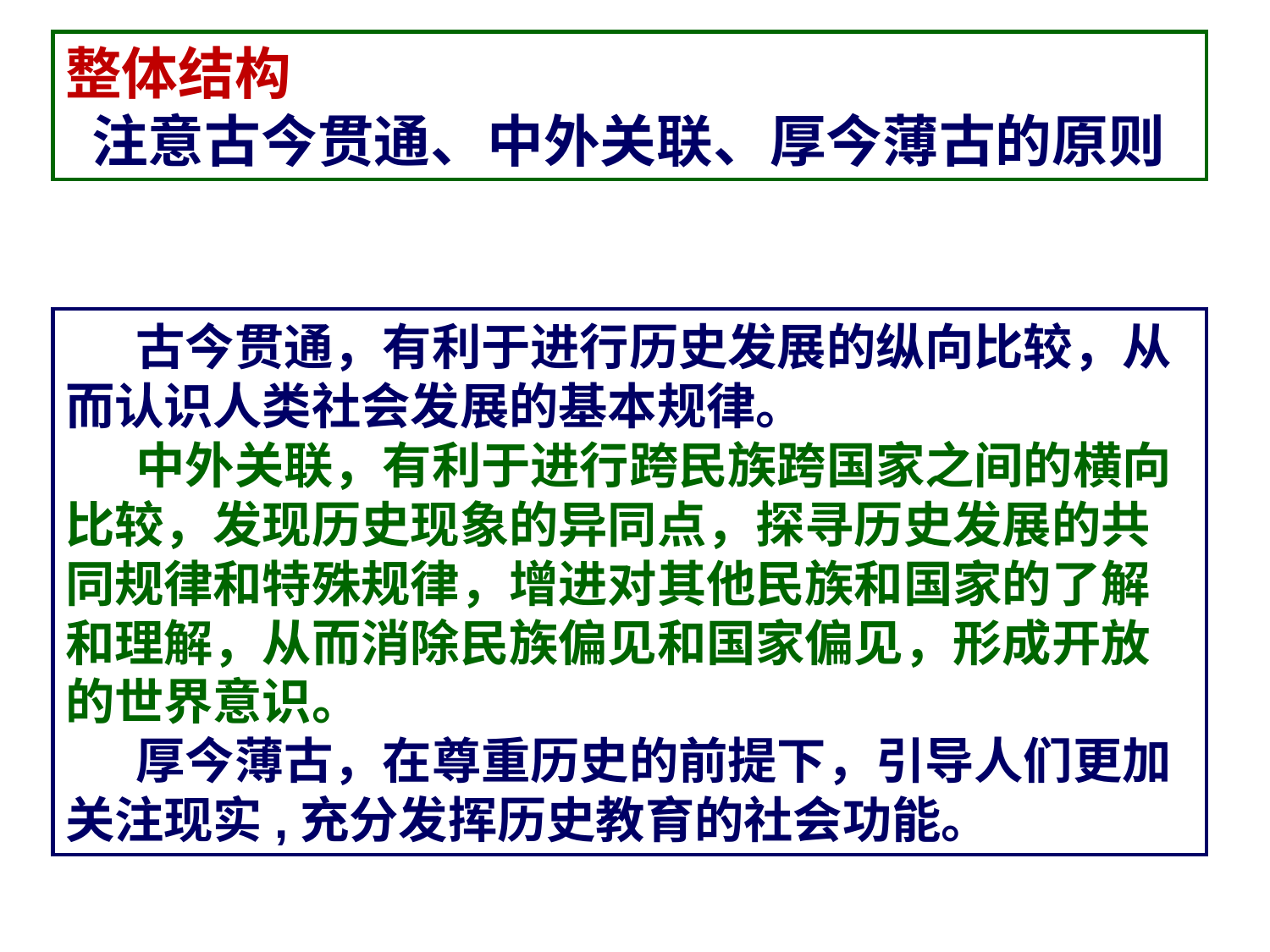

整体结构
 注意古今贯通、中外关联、厚今薄古的原则
  古今贯通，有利于进行历史发展的纵向比较，从而认识人类社会发展的基本规律。
  中外关联，有利于进行跨民族跨国家之间的横向比较，发现历史现象的异同点，探寻历史发展的共同规律和特殊规律，增进对其他民族和国家的了解和理解，从而消除民族偏见和国家偏见，形成开放的世界意识。
  厚今薄古，在尊重历史的前提下，引导人们更加关注现实,充分发挥历史教育的社会功能。